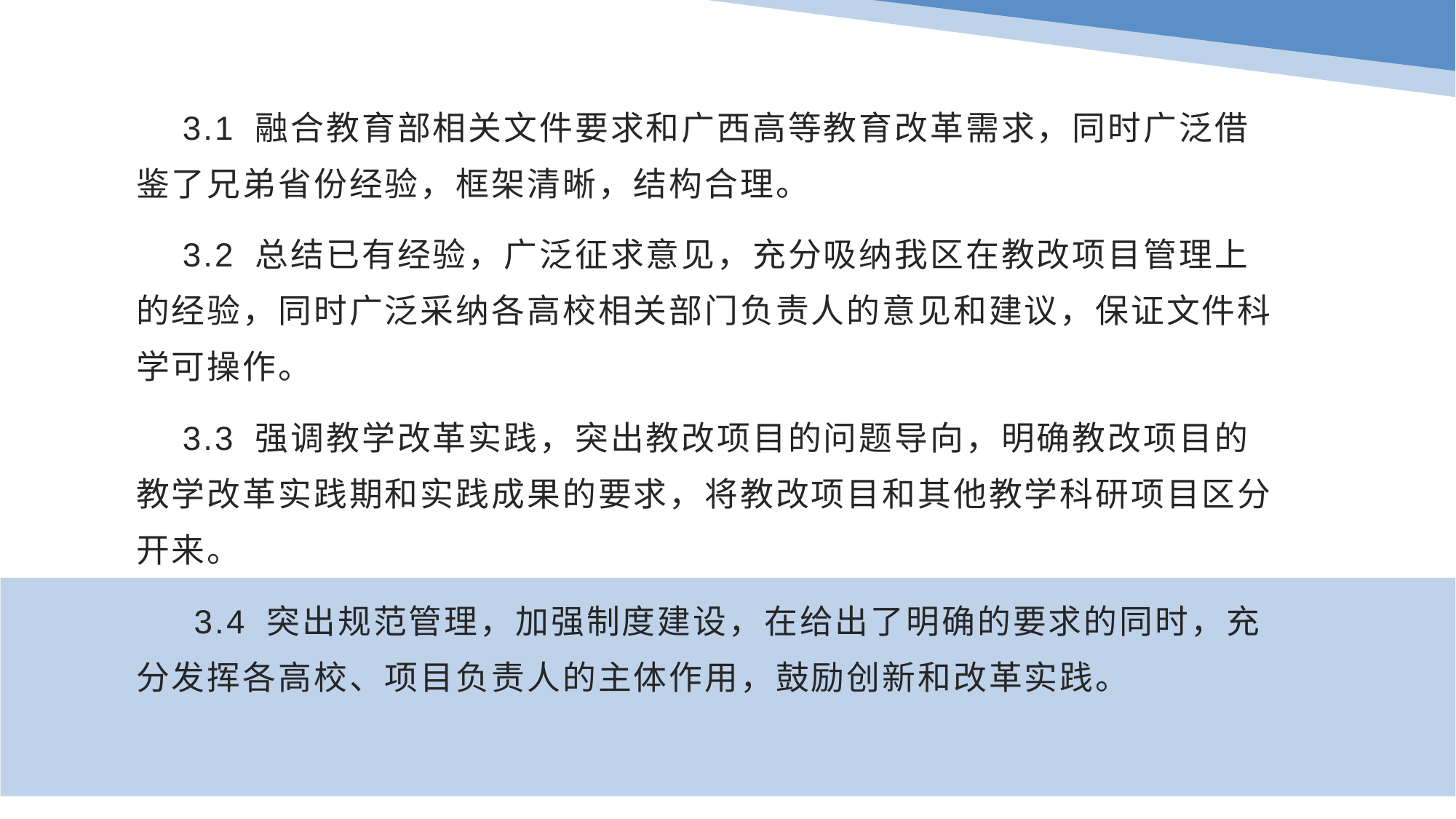

3.1 融合教育部相关文件要求和广西高等教育改革需求，同时广泛借鉴了兄弟省份经验，框架清晰，结构合理。
    3.2 总结已有经验，广泛征求意见，充分吸纳我区在教改项目管理上的经验，同时广泛采纳各高校相关部门负责人的意见和建议，保证文件科学可操作。
    3.3 强调教学改革实践，突出教改项目的问题导向，明确教改项目的教学改革实践期和实践成果的要求，将教改项目和其他教学科研项目区分开来。
     3.4 突出规范管理，加强制度建设，在给出了明确的要求的同时，充分发挥各高校、项目负责人的主体作用，鼓励创新和改革实践。